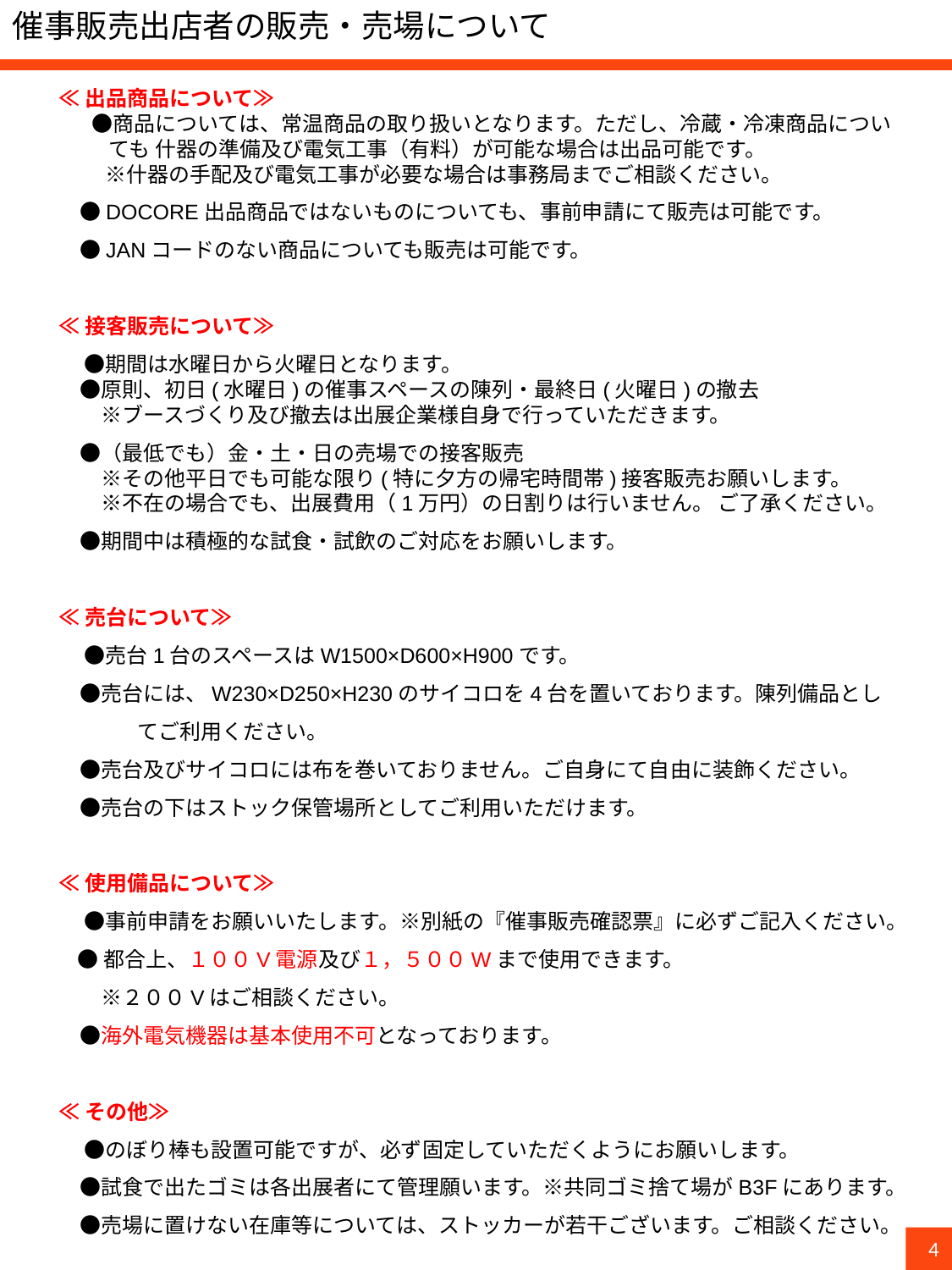

催事販売出店者の販売・売場について
≪出品商品について≫
　●商品については、常温商品の取り扱いとなります。ただし、冷蔵・冷凍商品についても 什器の準備及び電気工事（有料）が可能な場合は出品可能です。
　　 ※什器の手配及び電気工事が必要な場合は事務局までご相談ください。
　●DOCORE出品商品ではないものについても、事前申請にて販売は可能です。
　●JANコードのない商品についても販売は可能です。

≪接客販売について≫
　 ●期間は水曜日から火曜日となります。
　●原則、初日(水曜日)の催事スペースの陳列・最終日(火曜日)の撤去
　　※ブースづくり及び撤去は出展企業様自身で行っていただきます。
　●（最低でも）金・土・日の売場での接客販売
　　※その他平日でも可能な限り(特に夕方の帰宅時間帯)接客販売お願いします。
　　※不在の場合でも、出展費用（1万円）の日割りは行いません。 ご了承ください。
　●期間中は積極的な試食・試飲のご対応をお願いします。

≪売台について≫
　 ●売台1台のスペースはW1500×D600×H900です。
　●売台には、W230×D250×H230のサイコロを4台を置いております。陳列備品とし　　てご利用ください。
　●売台及びサイコロには布を巻いておりません。ご自身にて自由に装飾ください。
　●売台の下はストック保管場所としてご利用いただけます。

≪使用備品について≫
　 ●事前申請をお願いいたします。※別紙の『催事販売確認票』に必ずご記入ください。
    ●都合上、１００V電源及び１，５００Wまで使用できます。
　　※２００Vはご相談ください。
　●海外電気機器は基本使用不可となっております。

≪その他≫
　 ●のぼり棒も設置可能ですが、必ず固定していただくようにお願いします。
　●試食で出たゴミは各出展者にて管理願います。※共同ゴミ捨て場がB3Fにあります。
　●売場に置けない在庫等については、ストッカーが若干ございます。ご相談ください。

4